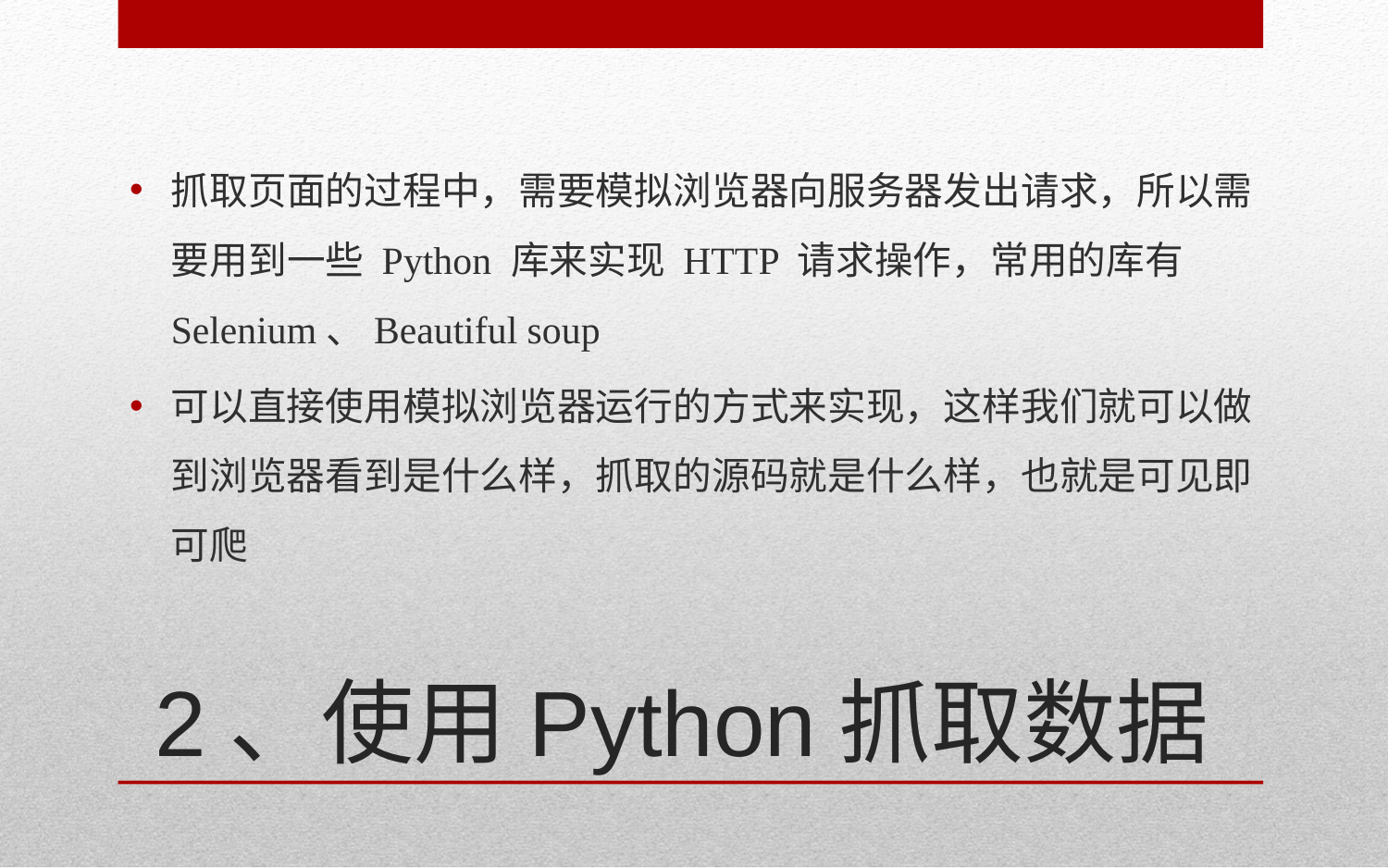

抓取页面的过程中，需要模拟浏览器向服务器发出请求，所以需要用到一些 Python 库来实现 HTTP 请求操作，常用的库有Selenium、Beautiful soup
可以直接使用模拟浏览器运行的方式来实现，这样我们就可以做到浏览器看到是什么样，抓取的源码就是什么样，也就是可见即可爬

2、使用Python抓取数据